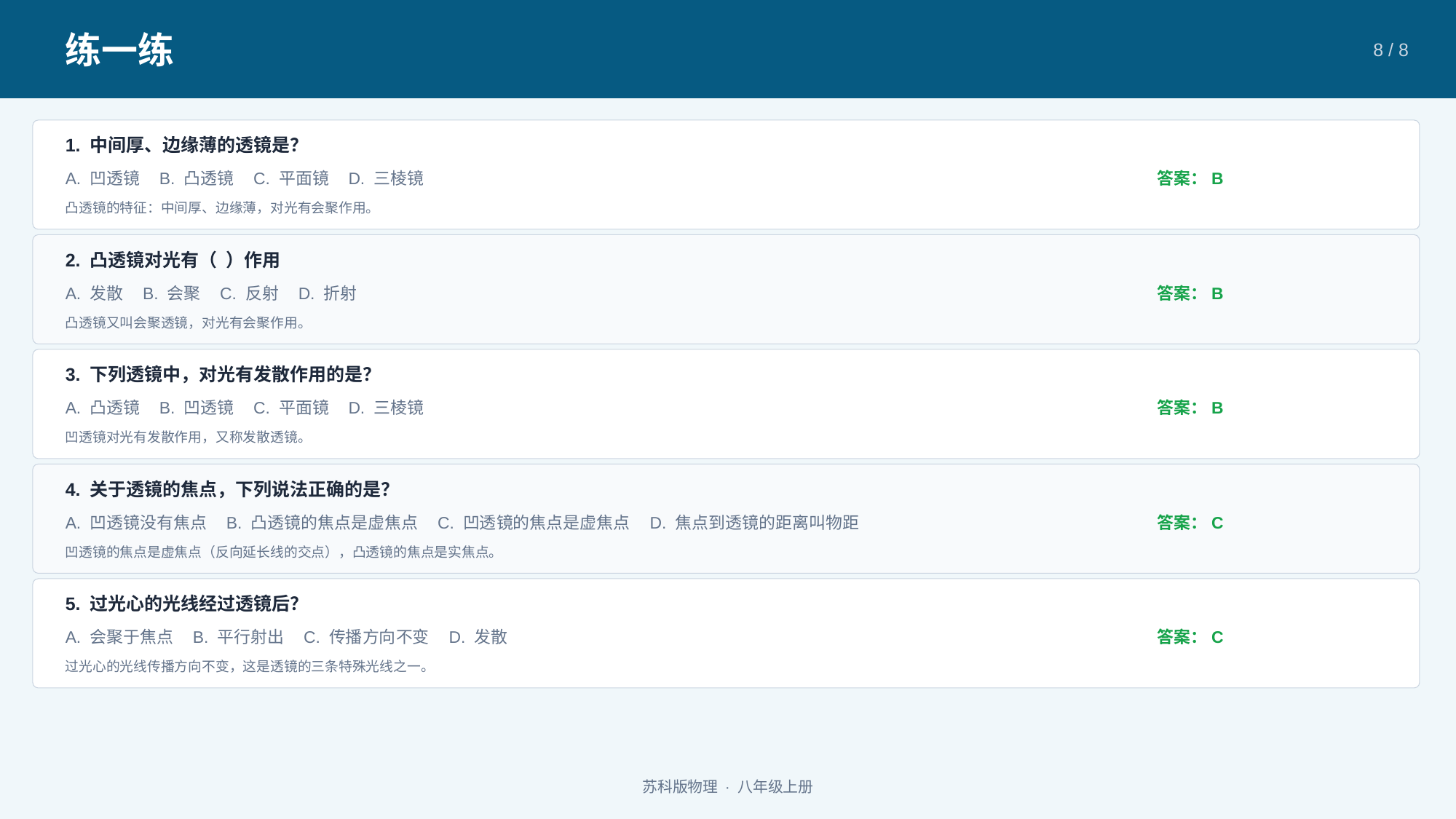

练一练
8 / 8

1. 中间厚、边缘薄的透镜是？
A. 凹透镜    B. 凸透镜    C. 平面镜    D. 三棱镜
答案：B
凸透镜的特征：中间厚、边缘薄，对光有会聚作用。

2. 凸透镜对光有（  ）作用
A. 发散    B. 会聚    C. 反射    D. 折射
答案：B
凸透镜又叫会聚透镜，对光有会聚作用。

3. 下列透镜中，对光有发散作用的是？
A. 凸透镜    B. 凹透镜    C. 平面镜    D. 三棱镜
答案：B
凹透镜对光有发散作用，又称发散透镜。

4. 关于透镜的焦点，下列说法正确的是？
A. 凹透镜没有焦点    B. 凸透镜的焦点是虚焦点    C. 凹透镜的焦点是虚焦点    D. 焦点到透镜的距离叫物距
答案：C
凹透镜的焦点是虚焦点（反向延长线的交点），凸透镜的焦点是实焦点。

5. 过光心的光线经过透镜后？
A. 会聚于焦点    B. 平行射出    C. 传播方向不变    D. 发散
答案：C
过光心的光线传播方向不变，这是透镜的三条特殊光线之一。
苏科版物理 · 八年级上册